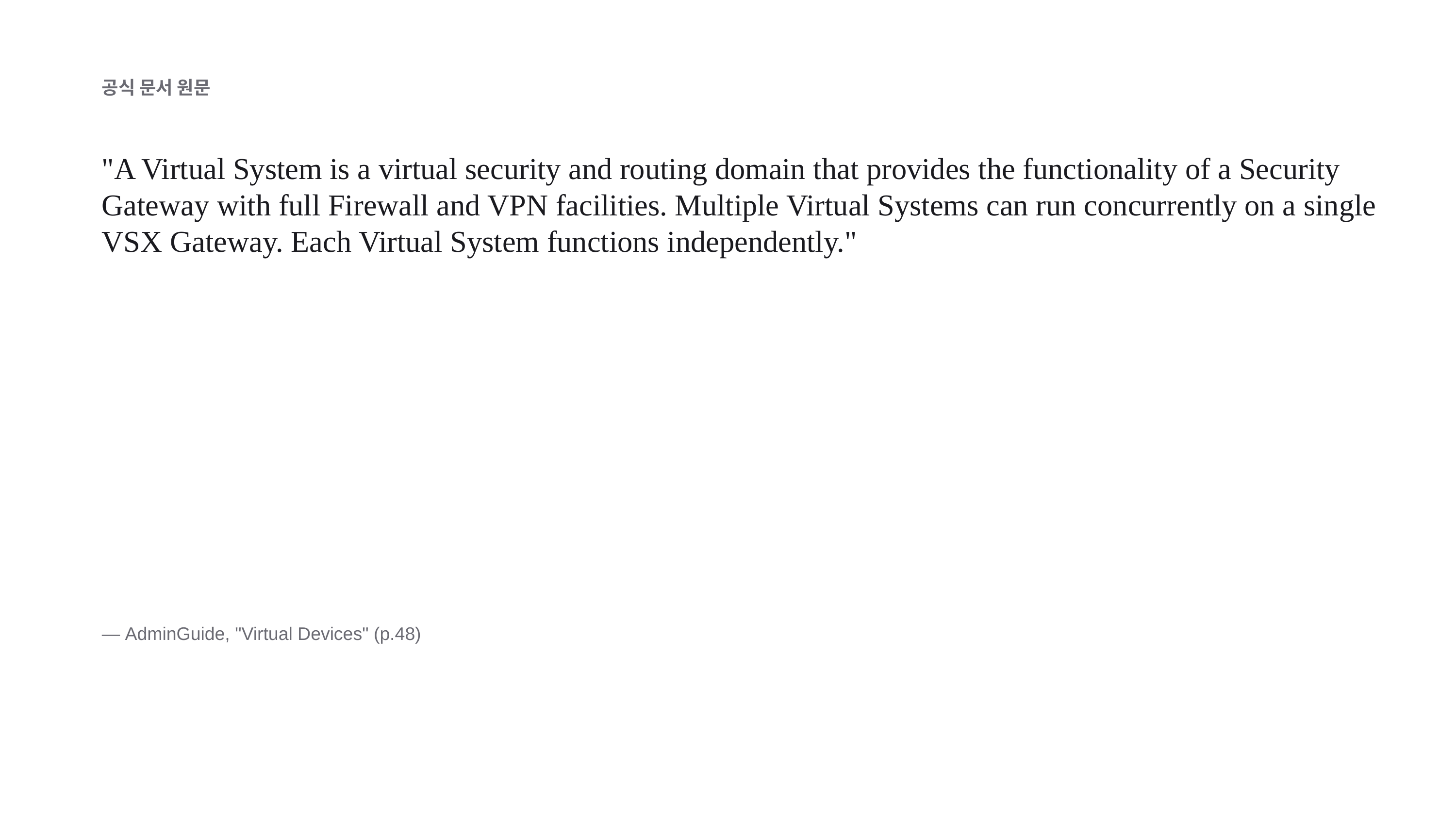

공식 문서 원문
"A Virtual System is a virtual security and routing domain that provides the functionality of a Security Gateway with full Firewall and VPN facilities. Multiple Virtual Systems can run concurrently on a single VSX Gateway. Each Virtual System functions independently."
— AdminGuide, "Virtual Devices" (p.48)